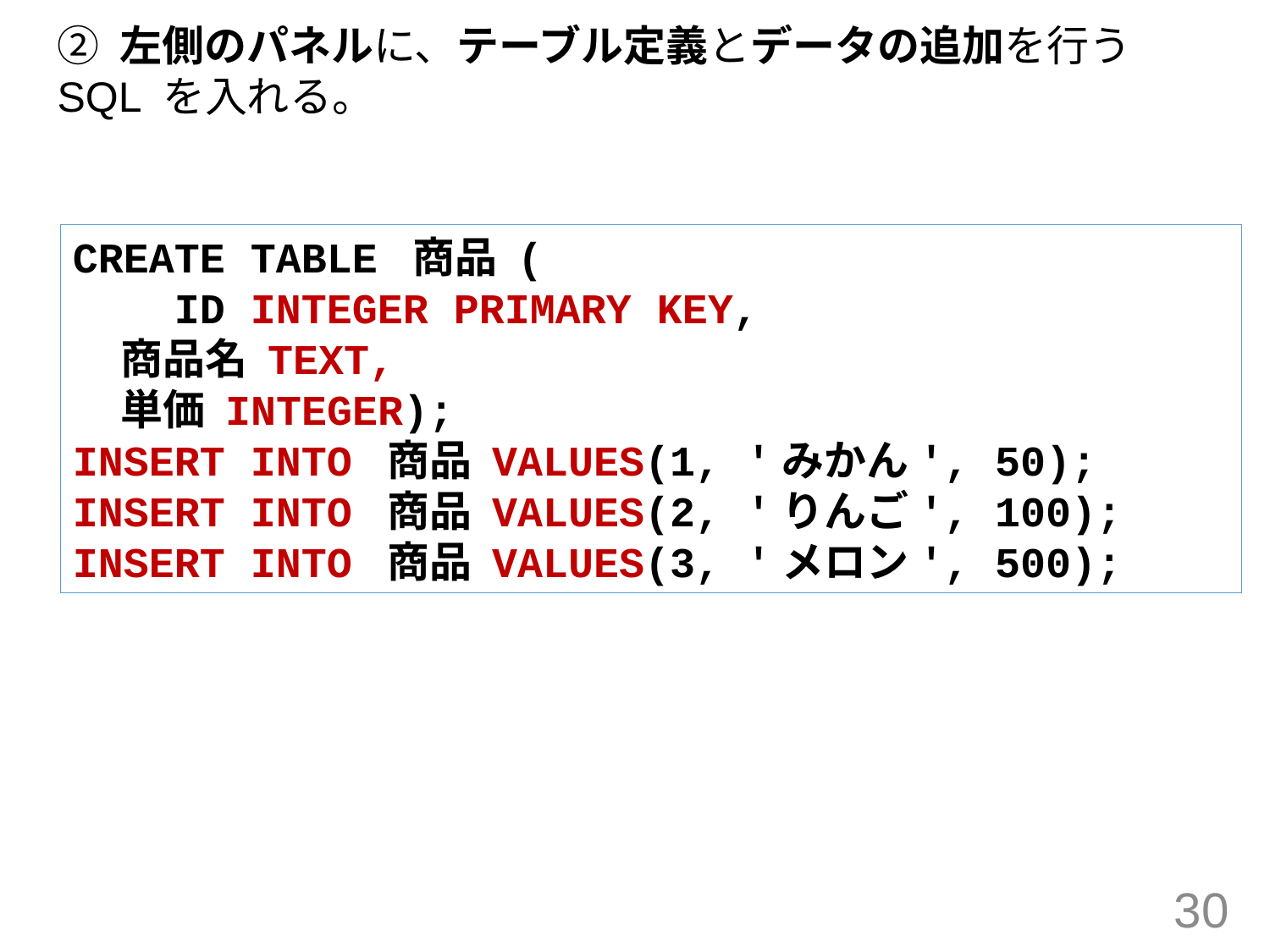

② 左側のパネルに、テーブル定義とデータの追加を行う SQL を入れる。

CREATE TABLE 商品 (
    ID INTEGER PRIMARY KEY,
    商品名 TEXT,
    単価 INTEGER);
INSERT INTO 商品 VALUES(1, 'みかん', 50);
INSERT INTO 商品 VALUES(2, 'りんご', 100);
INSERT INTO 商品 VALUES(3, 'メロン', 500);
30